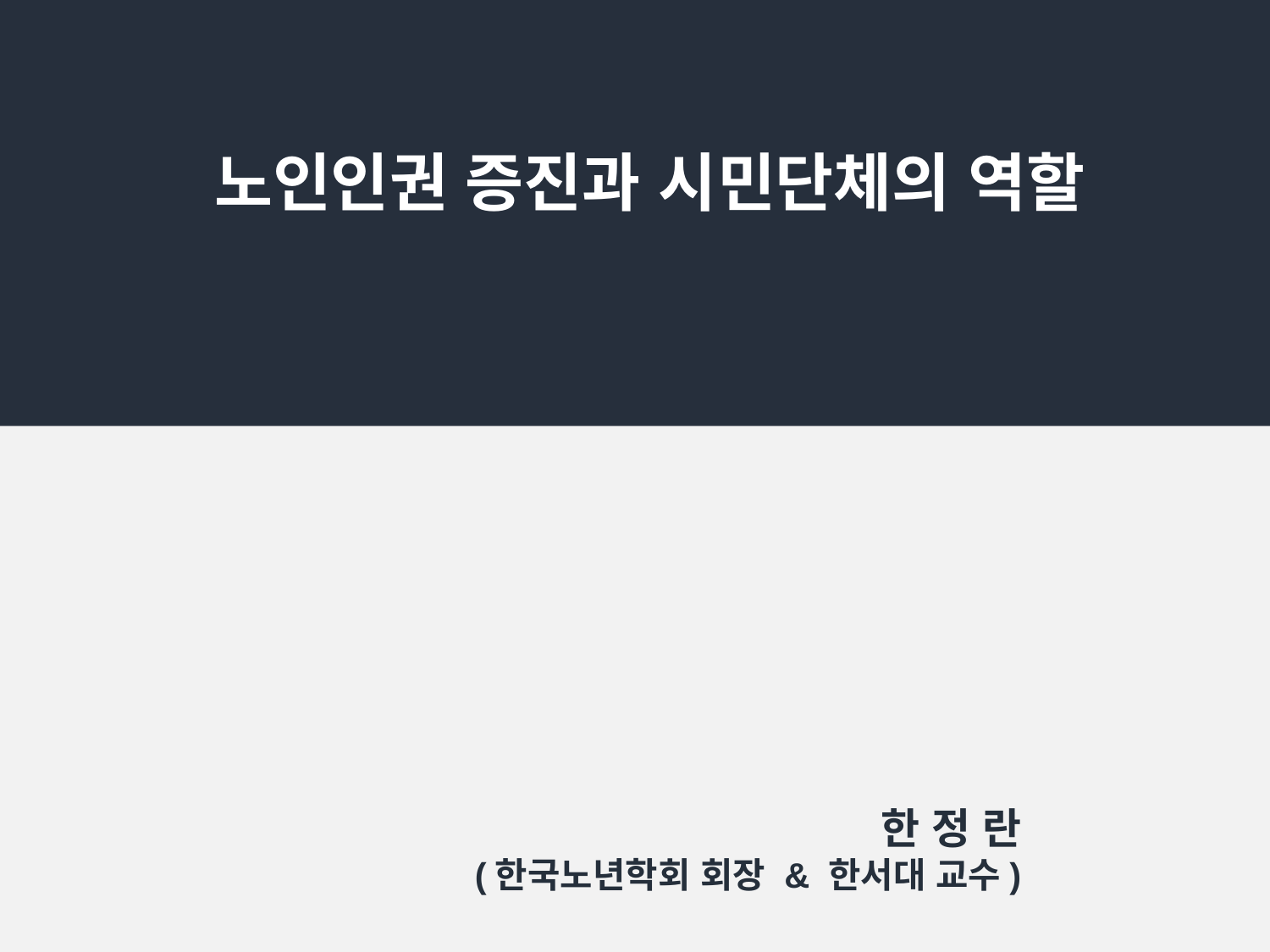

노인인권 증진과 시민단체의 역할
한 정 란
(한국노년학회 회장 & 한서대 교수)